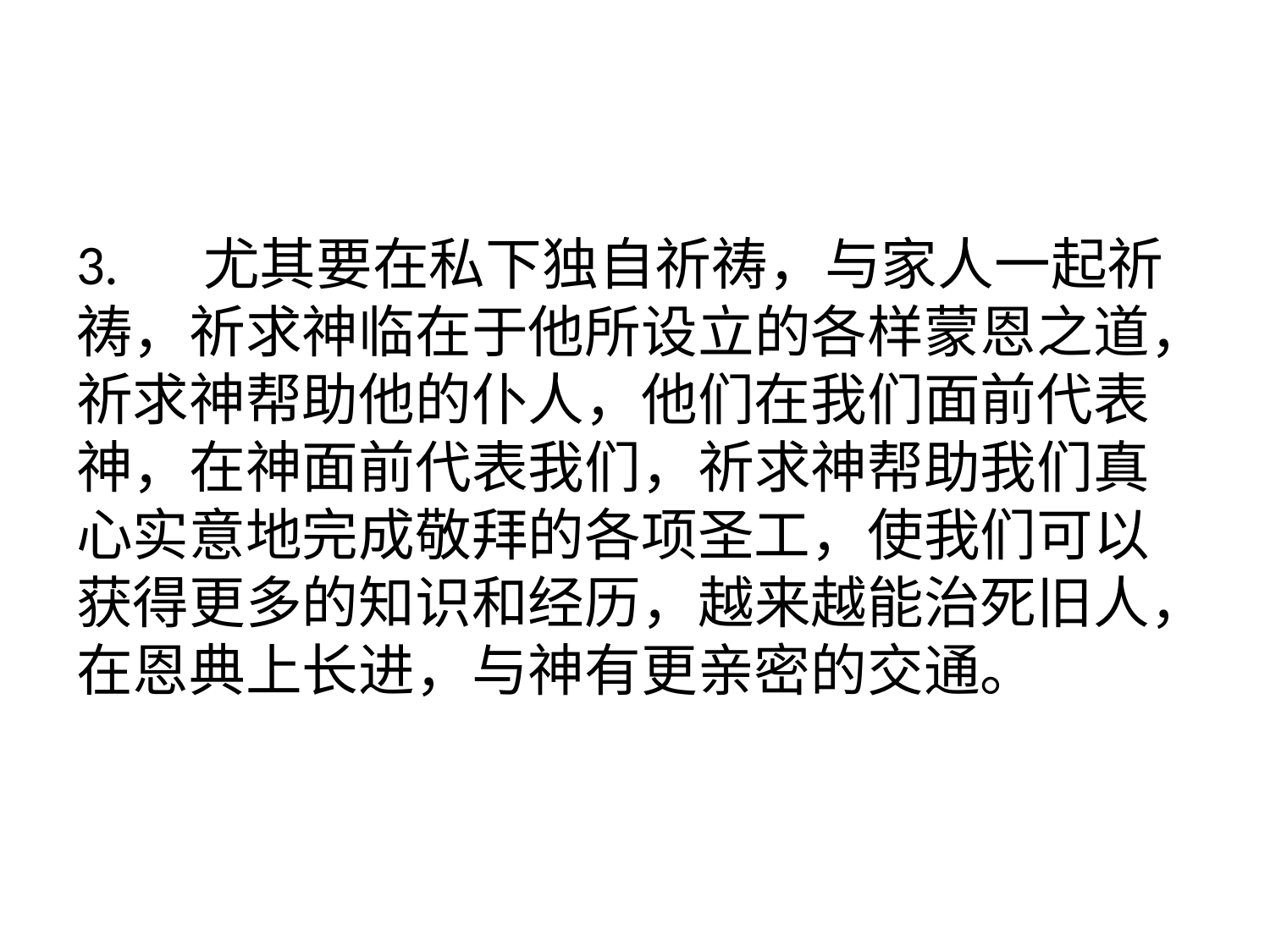

#
3.	尤其要在私下独自祈祷，与家人一起祈祷，祈求神临在于他所设立的各样蒙恩之道，祈求神帮助他的仆人，他们在我们面前代表神，在神面前代表我们，祈求神帮助我们真心实意地完成敬拜的各项圣工，使我们可以获得更多的知识和经历，越来越能治死旧人，在恩典上长进，与神有更亲密的交通。